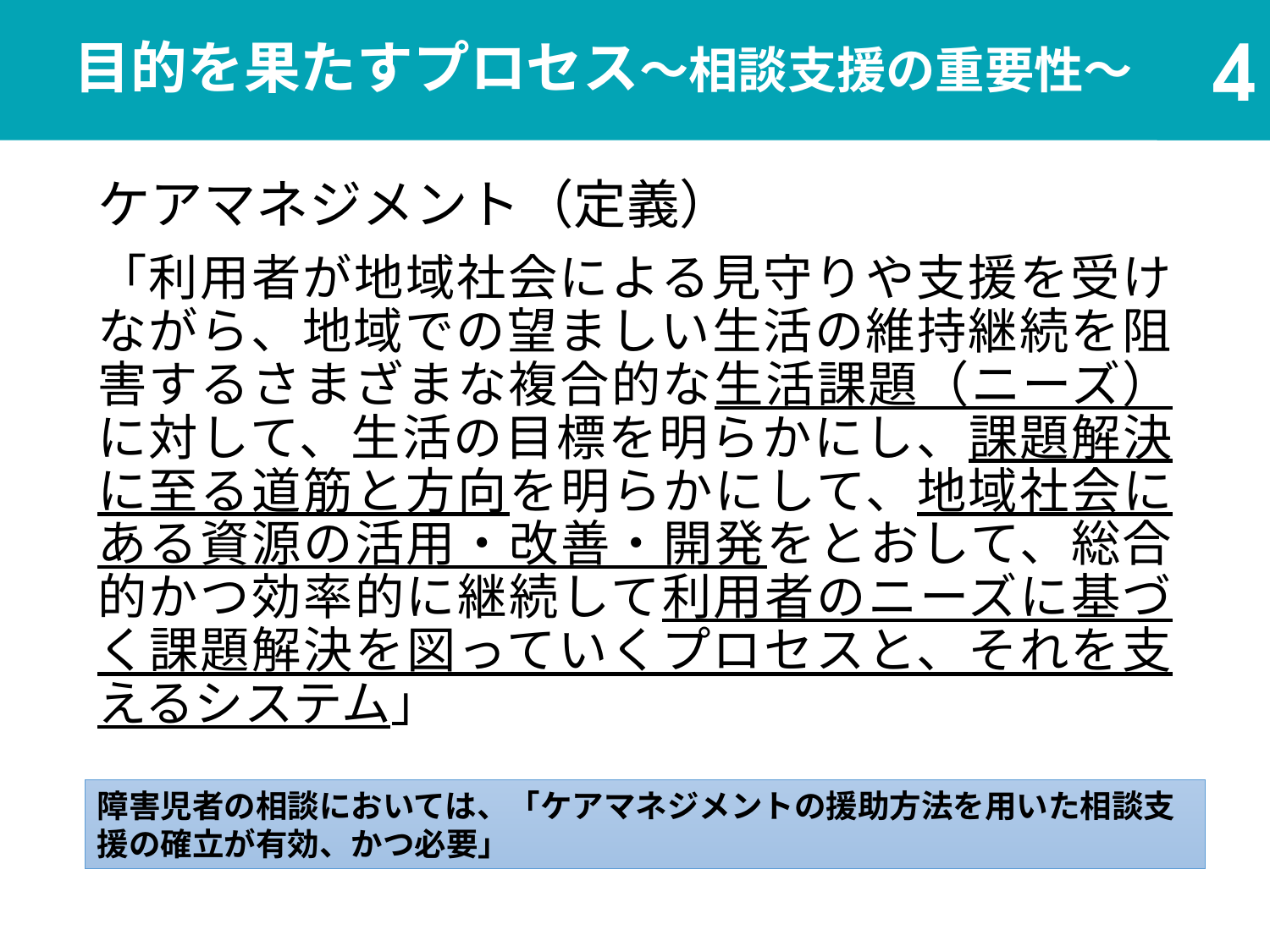

4
# 目的を果たすプロセス～相談支援の重要性～
ケアマネジメント（定義）
「利用者が地域社会による見守りや支援を受けながら、地域での望ましい生活の維持継続を阻害するさまざまな複合的な生活課題（ニーズ）に対して、生活の目標を明らかにし、課題解決に至る道筋と方向を明らかにして、地域社会にある資源の活用・改善・開発をとおして、総合的かつ効率的に継続して利用者のニーズに基づく課題解決を図っていくプロセスと、それを支えるシステム」
障害児者の相談においては、「ケアマネジメントの援助方法を用いた相談支援の確立が有効、かつ必要」